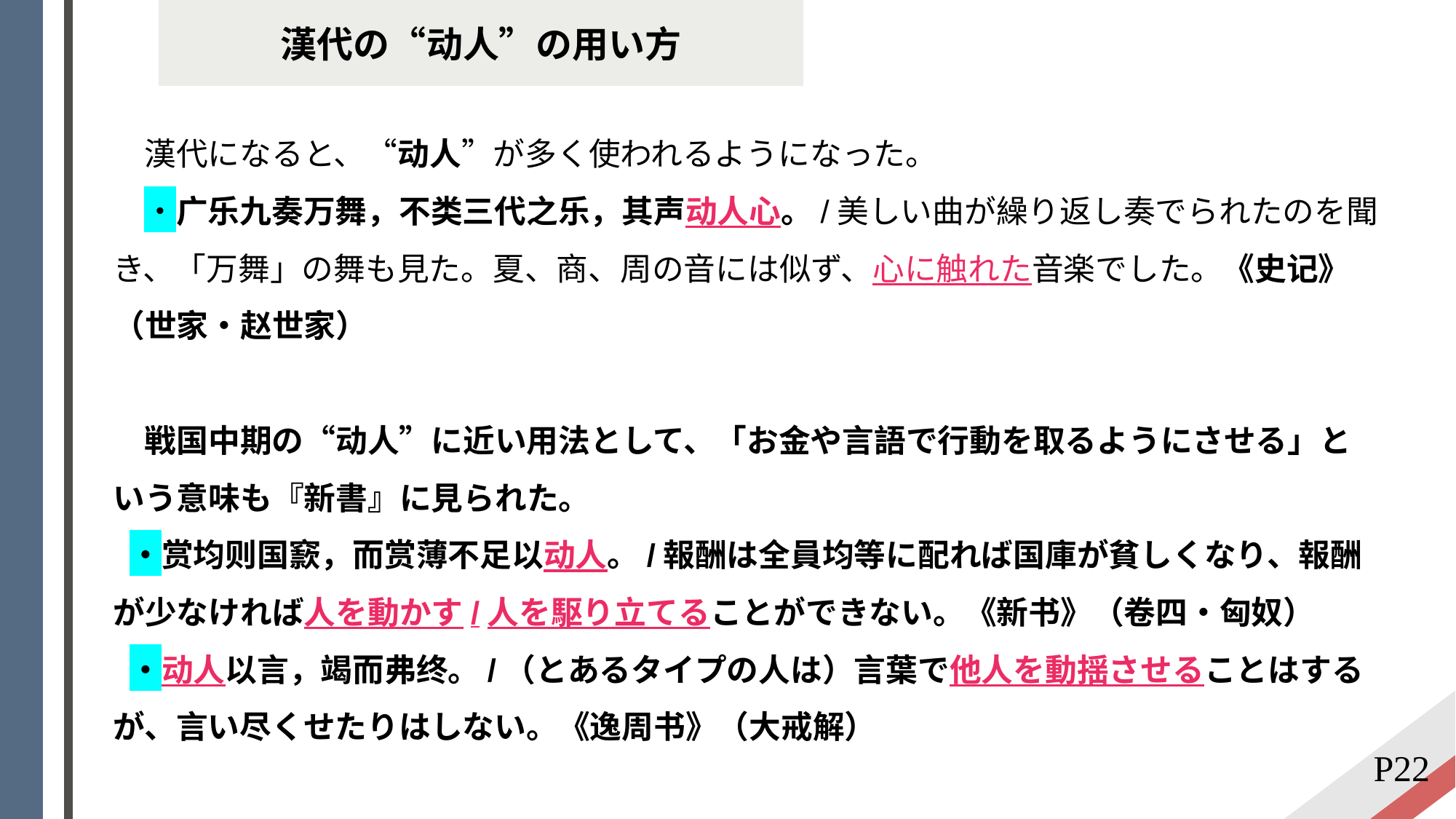

漢代の“动人”の用い方
 漢代になると、“动人”が多く使われるようになった。
 ・广乐九奏万舞，不类三代之乐，其声动人心。/美しい曲が繰り返し奏でられたのを聞き、「万舞」の舞も見た。夏、商、周の音には似ず、心に触れた音楽でした。《史记》（世家・赵世家）

 戦国中期の“动人”に近い用法として、「お金や言語で行動を取るようにさせる」という意味も『新書』に見られた。
・赏均则国窾，而赏薄不足以动人。/報酬は全員均等に配れば国庫が貧しくなり、報酬が少なければ人を動かす/人を駆り立てることができない。《新书》（卷四・匈奴）
・动人以言，竭而弗终。/（とあるタイプの人は）言葉で他人を動揺させることはするが、言い尽くせたりはしない。《逸周书》（大戒解）

P22